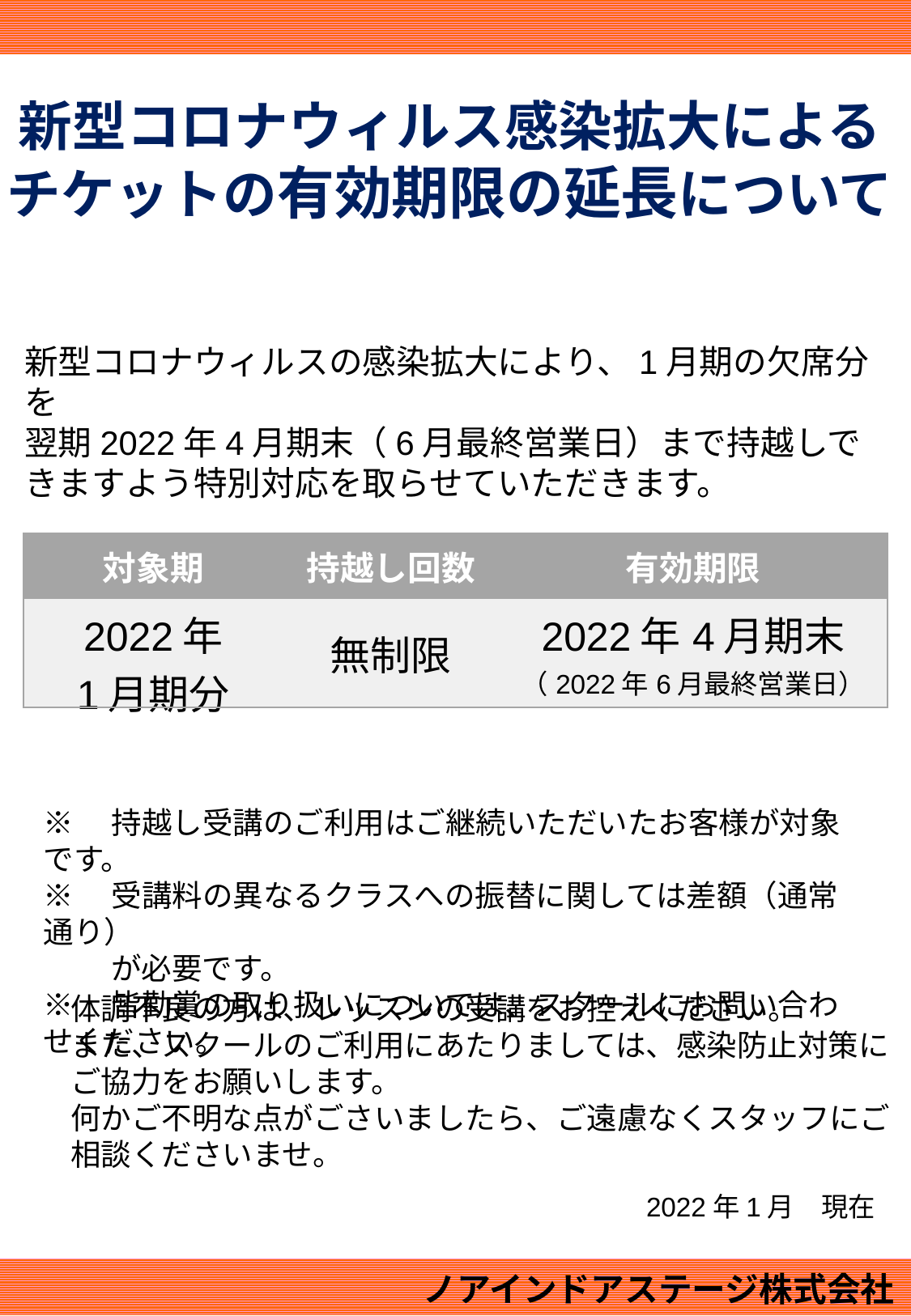

新型コロナウィルス感染拡大による
チケットの有効期限の延長について
新型コロナウィルスの感染拡大により、1月期の欠席分を
翌期2022年4月期末（6月最終営業日）まで持越しできますよう特別対応を取らせていただきます。
| 対象期 | 持越し回数 | 有効期限 |
| --- | --- | --- |
| 2022年 1月期分 | 無制限 | 2022年4月期末 （2022年6月最終営業日） |
※　持越し受講のご利用はご継続いただいたお客様が対象です。
※　受講料の異なるクラスへの振替に関しては差額（通常通り）
　　 が必要です。
※　皆勤賞の取り扱いについては、スクールにお問い合わせください。
体調不良の方は、レッスンの受講をお控えください。
また、スクールのご利用にあたりましては、感染防止対策にご協力をお願いします。
何かご不明な点がごさいましたら、ご遠慮なくスタッフにご相談くださいませ。
2022年1月　現在

ノアインドアステージ株式会社